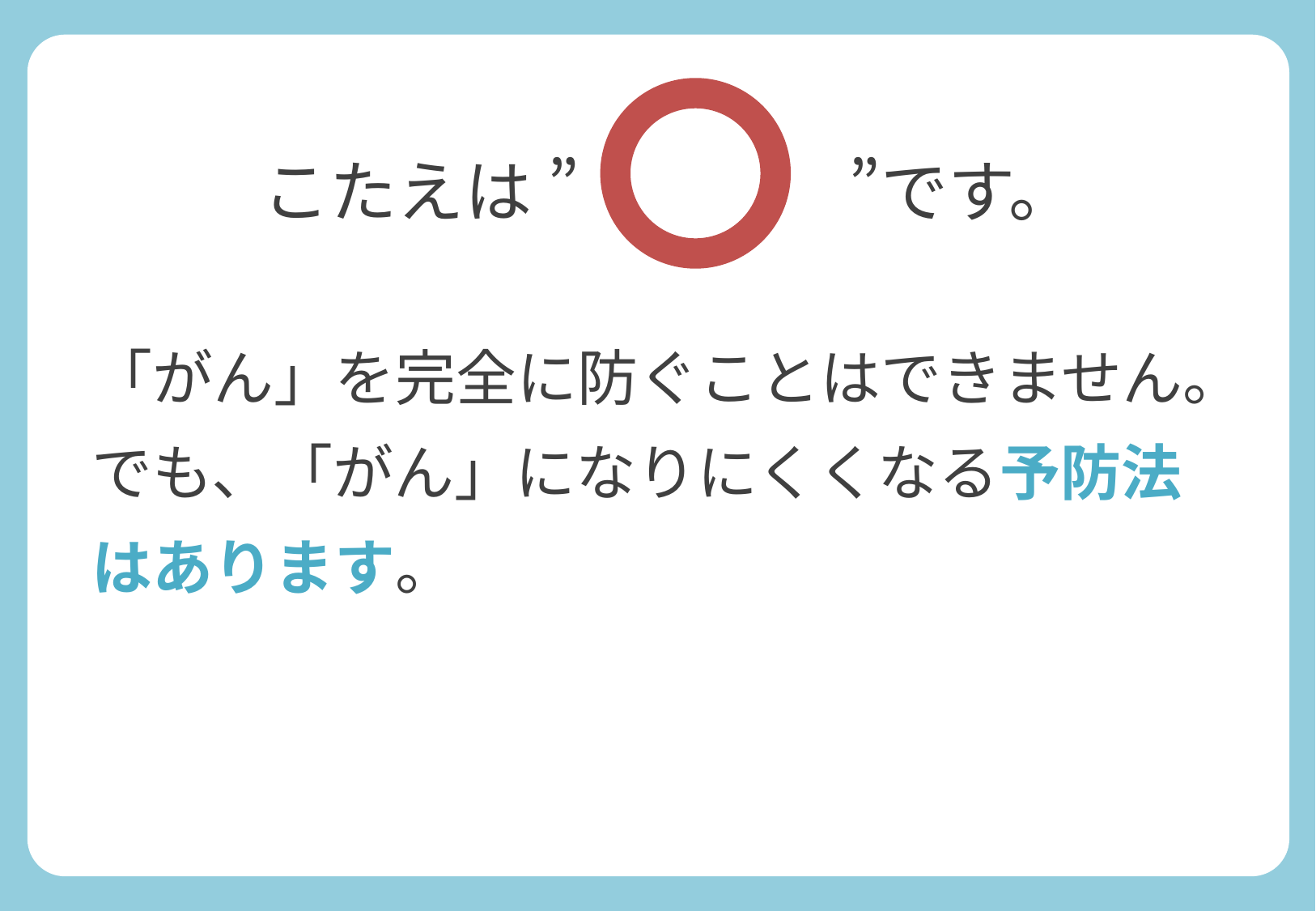

こたえは ”　　　　”です。
「がん」を完全に防ぐことはできません。
でも、「がん」になりにくくなる予防法
はあります。